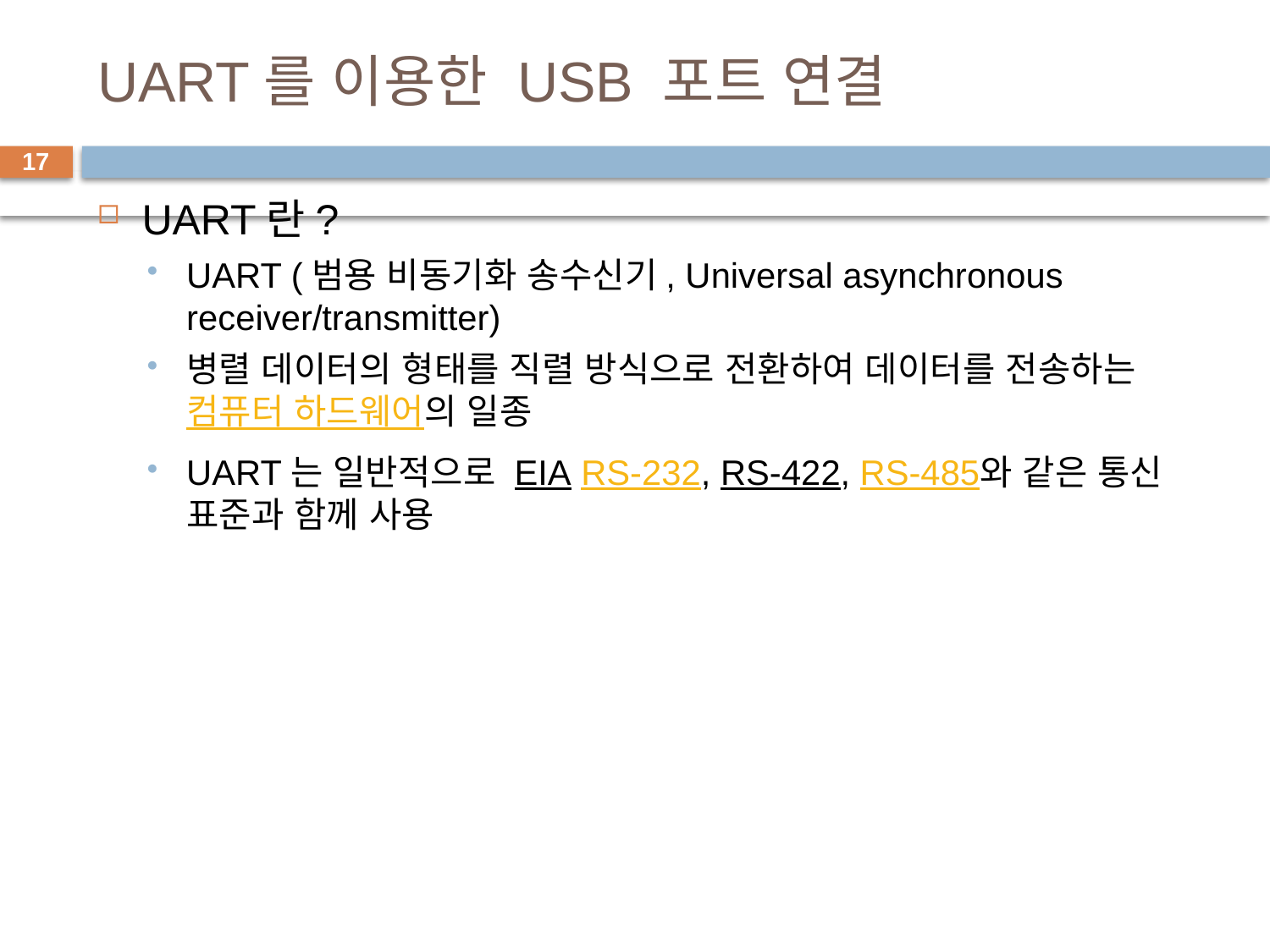

# UART를 이용한 USB 포트 연결
17
UART란?
UART (범용 비동기화 송수신기, Universal asynchronous receiver/transmitter)
병렬 데이터의 형태를 직렬 방식으로 전환하여 데이터를 전송하는 컴퓨터 하드웨어의 일종
UART는 일반적으로 EIA RS-232, RS-422, RS-485와 같은 통신 표준과 함께 사용